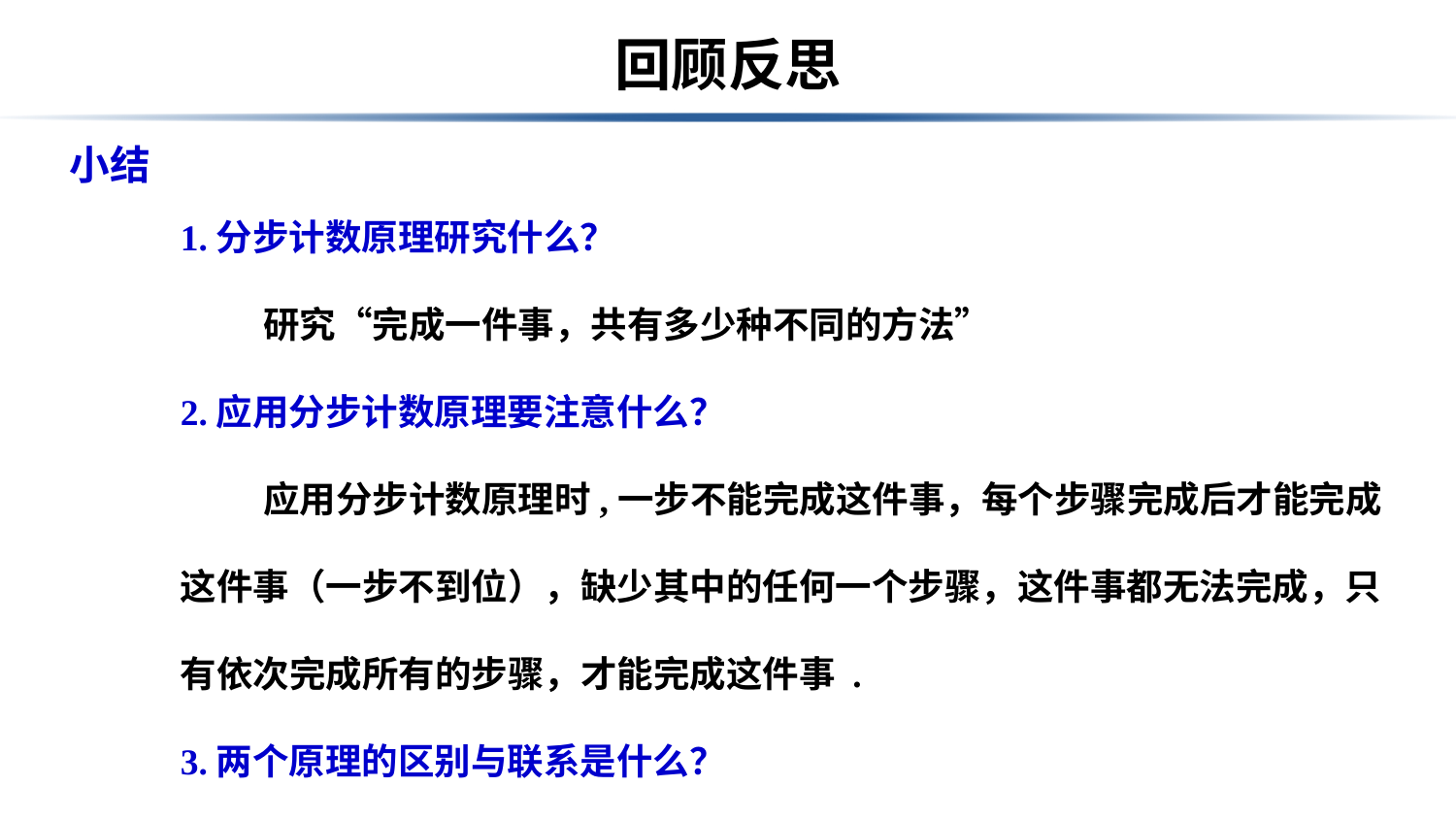

# 回顾反思
小结
1.分步计数原理研究什么？
         研究“完成一件事，共有多少种不同的方法”
2.应用分步计数原理要注意什么？
         应用分步计数原理时,一步不能完成这件事，每个步骤完成后才能完成这件事（一步不到位），缺少其中的任何一个步骤，这件事都无法完成，只有依次完成所有的步骤，才能完成这件事 .
3.两个原理的区别与联系是什么？